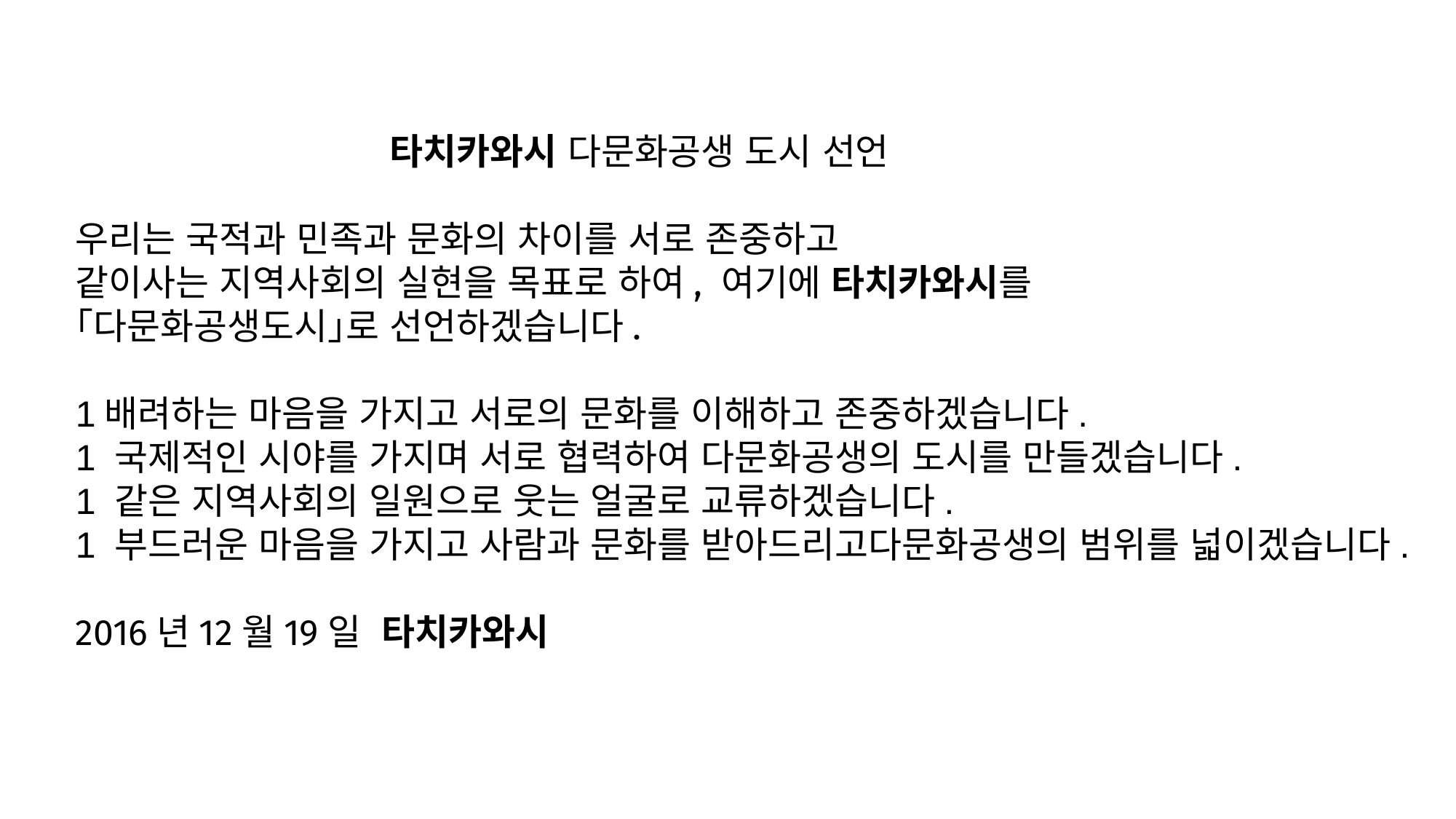

타치카와시 다문화공생 도시 선언

우리는 국적과 민족과 문화의 차이를 서로 존중하고
같이사는 지역사회의 실현을 목표로 하여, 여기에 타치카와시를
｢다문화공생도시｣로 선언하겠습니다.

1배려하는 마음을 가지고 서로의 문화를 이해하고 존중하겠습니다.
1 국제적인 시야를 가지며 서로 협력하여 다문화공생의 도시를 만들겠습니다.
1 같은 지역사회의 일원으로 웃는 얼굴로 교류하겠습니다.
1 부드러운 마음을 가지고 사람과 문화를 받아드리고다문화공생의 범위를 넓이겠습니다.

2016년12월19일  타치카와시